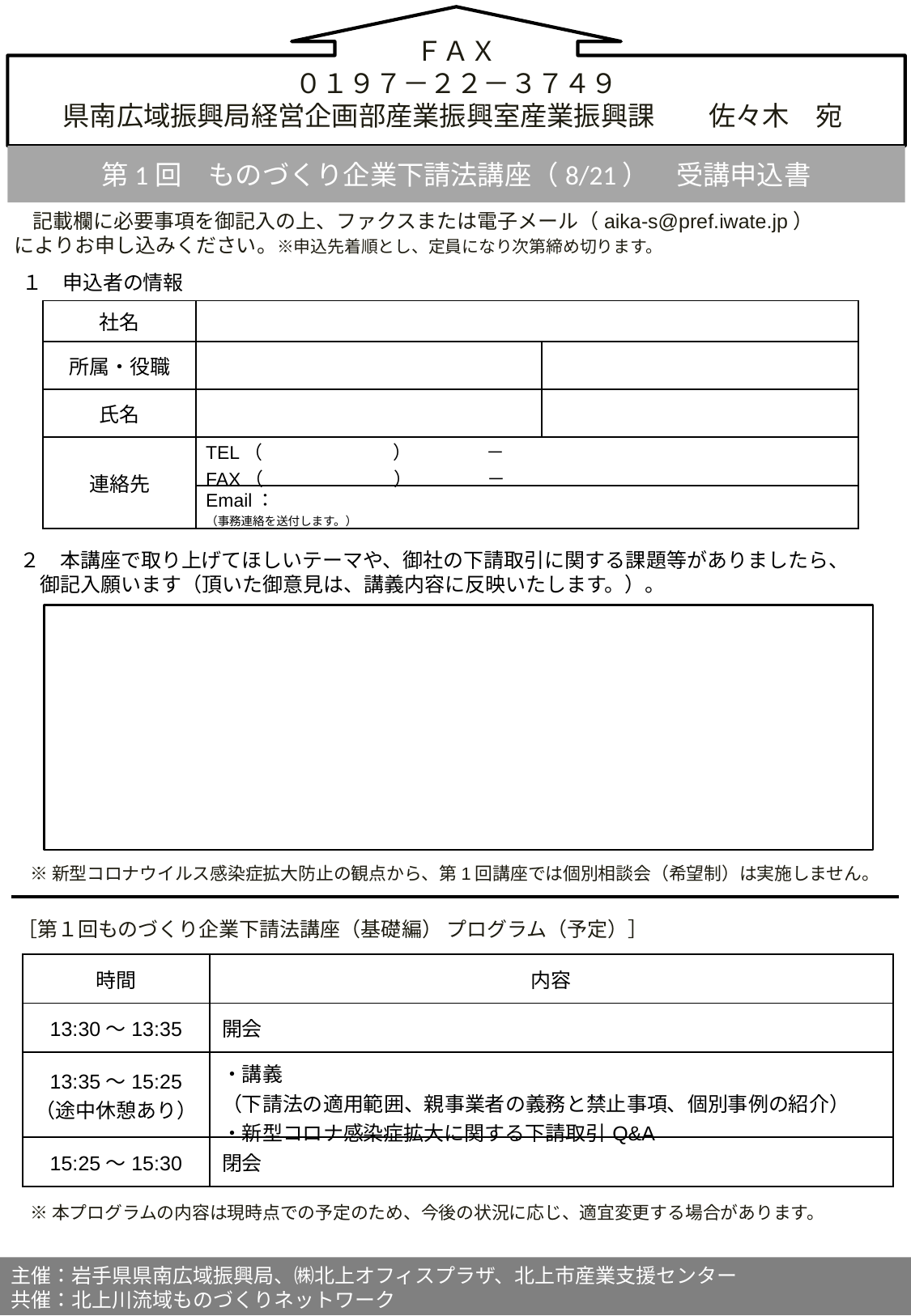

ＦＡＸ
０１９７－２２－３７４９
県南広域振興局経営企画部産業振興室産業振興課　　佐々木　宛

第1回　ものづくり企業下請法講座（8/21）　受講申込書
　記載欄に必要事項を御記入の上、ファクスまたは電子メール（aika-s@pref.iwate.jp）
によりお申し込みください。※申込先着順とし、定員になり次第締め切ります。
１　申込者の情報
| 社名 |  |  |
| --- | --- | --- |
| 所属・役職 |  |  |
| 氏名 |  |  |
| 連絡先 | TEL（　　　　　　　）　　　　－　　　　　　　 FAX（　　　　　　　）　　　　－ |  |
|  | Email： （事務連絡を送付します。） |  |
２　本講座で取り上げてほしいテーマや、御社の下請取引に関する課題等がありましたら、
　御記入願います（頂いた御意見は、講義内容に反映いたします。）。

※新型コロナウイルス感染症拡大防止の観点から、第1回講座では個別相談会（希望制）は実施しません。
［第１回ものづくり企業下請法講座（基礎編） プログラム（予定）］
| 時間 | 内容 |
| --- | --- |
| 13:30～13:35 | 開会 |
| 13:35～15:25 （途中休憩あり） | ・講義 （下請法の適用範囲、親事業者の義務と禁止事項、個別事例の紹介） ・新型コロナ感染症拡大に関する下請取引Q&A |
| 15:25～15:30 | 閉会 |
※本プログラムの内容は現時点での予定のため、今後の状況に応じ、適宜変更する場合があります。
主催：岩手県県南広域振興局、㈱北上オフィスプラザ、北上市産業支援センター
共催：北上川流域ものづくりネットワーク